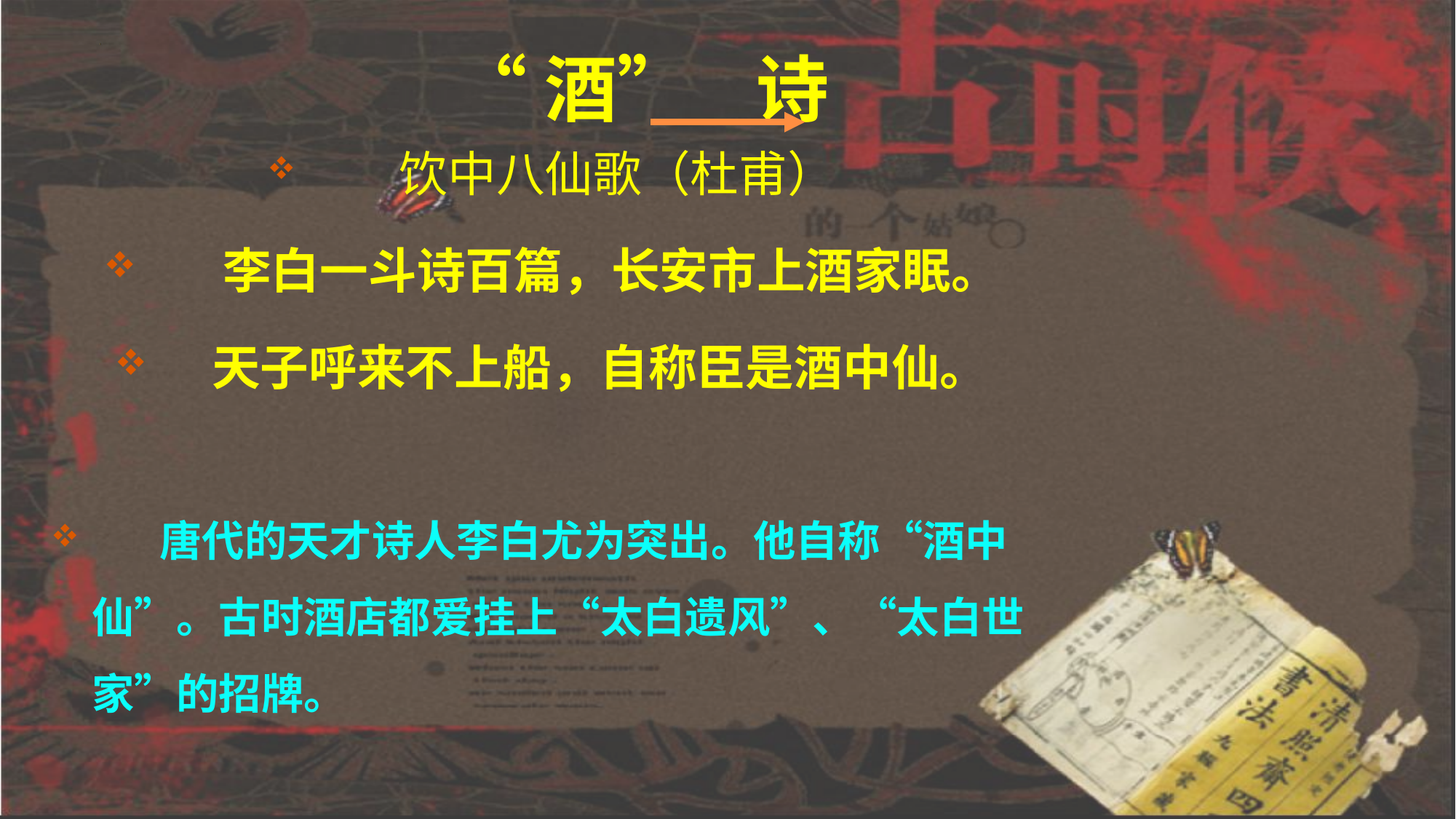

“酒”    诗
　　饮中八仙歌（杜甫）
      李白一斗诗百篇，长安市上酒家眠。
    天子呼来不上船，自称臣是酒中仙。

      唐代的天才诗人李白尤为突出。他自称“酒中仙”。古时酒店都爱挂上“太白遗风”、“太白世家”的招牌。